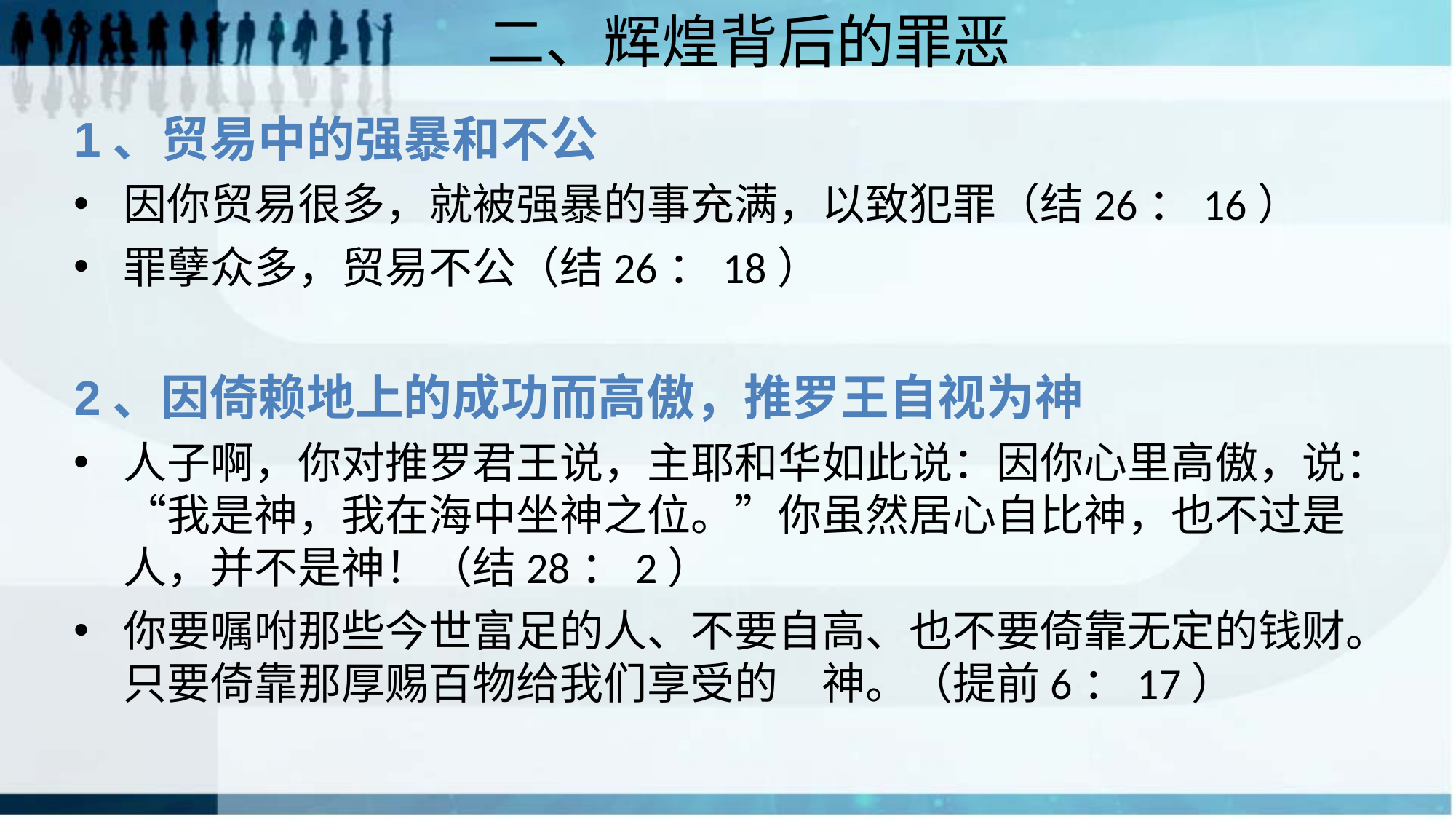

二、辉煌背后的罪恶
1、贸易中的强暴和不公
因你贸易很多，就被强暴的事充满，以致犯罪（结26：16）
罪孽众多，贸易不公（结26：18）

2、因倚赖地上的成功而高傲，推罗王自视为神
人子啊，你对推罗君王说，主耶和华如此说：因你心里高傲，说：“我是神，我在海中坐神之位。”你虽然居心自比神，也不过是人，并不是神！（结28：2）
你要嘱咐那些今世富足的人、不要自高、也不要倚靠无定的钱财。只要倚靠那厚赐百物给我们享受的　神。（提前6：17）